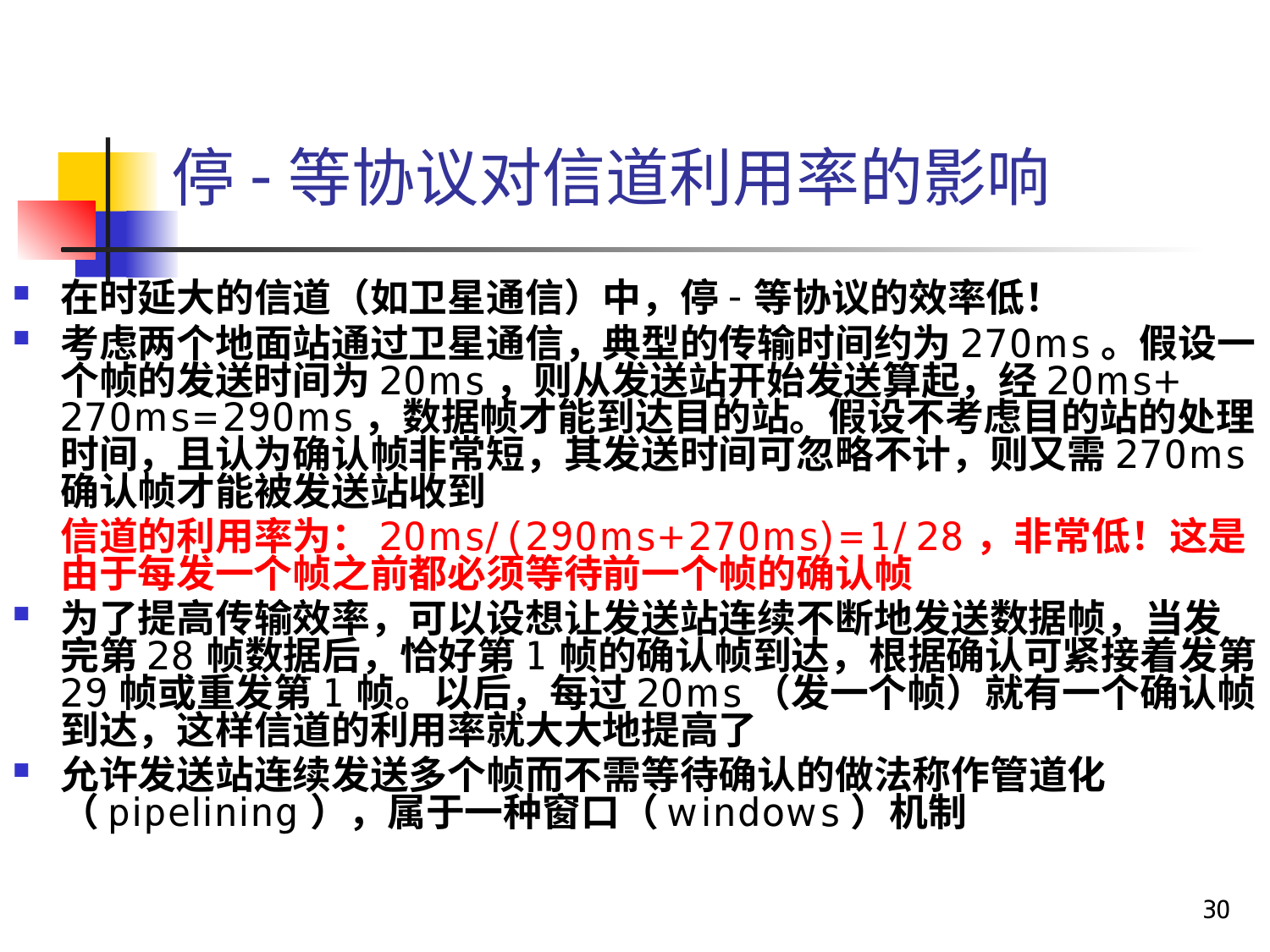

# 停-等协议对信道利用率的影响
在时延大的信道（如卫星通信）中，停-等协议的效率低！
考虑两个地面站通过卫星通信，典型的传输时间约为270ms。假设一个帧的发送时间为20ms，则从发送站开始发送算起，经20ms+ 270ms=290ms，数据帧才能到达目的站。假设不考虑目的站的处理时间，且认为确认帧非常短，其发送时间可忽略不计，则又需270ms确认帧才能被发送站收到
	信道的利用率为：20ms/(290ms+270ms)=1/28，非常低！这是由于每发一个帧之前都必须等待前一个帧的确认帧
为了提高传输效率，可以设想让发送站连续不断地发送数据帧，当发完第28帧数据后，恰好第1帧的确认帧到达，根据确认可紧接着发第29帧或重发第1帧。以后，每过20ms（发一个帧）就有一个确认帧到达，这样信道的利用率就大大地提高了
允许发送站连续发送多个帧而不需等待确认的做法称作管道化（pipelining），属于一种窗口（windows）机制
30